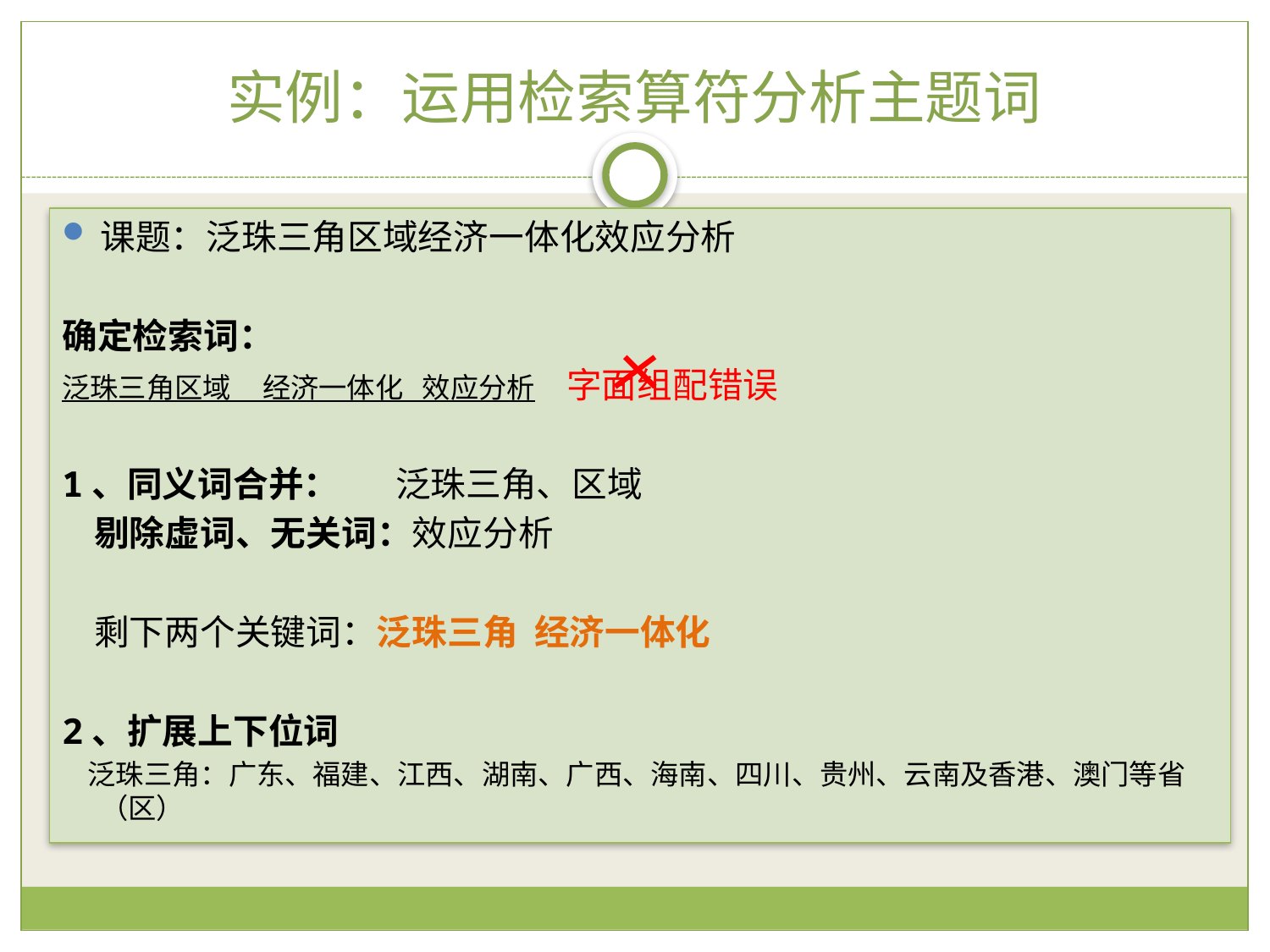

# 实例：运用检索算符分析主题词
课题：泛珠三角区域经济一体化效应分析

确定检索词：
泛珠三角区域     经济一体化   效应分析    字面组配错误

1、同义词合并：       泛珠三角、区域
   剔除虚词、无关词：效应分析

   剩下两个关键词：泛珠三角  经济一体化

2、扩展上下位词
   泛珠三角：广东、福建、江西、湖南、广西、海南、四川、贵州、云南及香港、澳门等省（区）